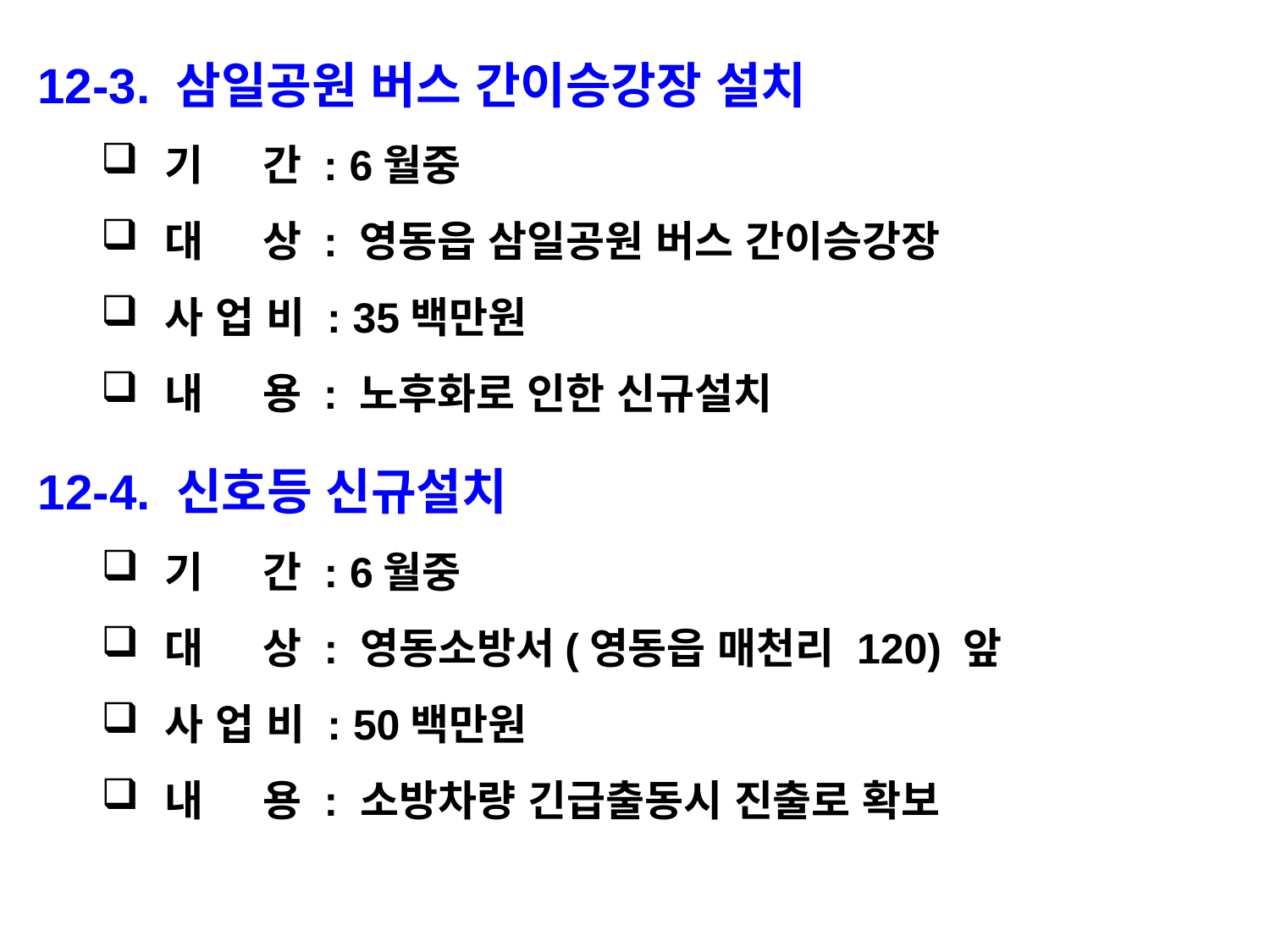

12-3. 삼일공원 버스 간이승강장 설치
기     간 : 6월중
대     상 : 영동읍 삼일공원 버스 간이승강장
사 업 비 : 35백만원
내     용 : 노후화로 인한 신규설치

12-4. 신호등 신규설치
기     간 : 6월중
대     상 : 영동소방서(영동읍 매천리 120) 앞
사 업 비 : 50백만원
내     용 : 소방차량 긴급출동시 진출로 확보